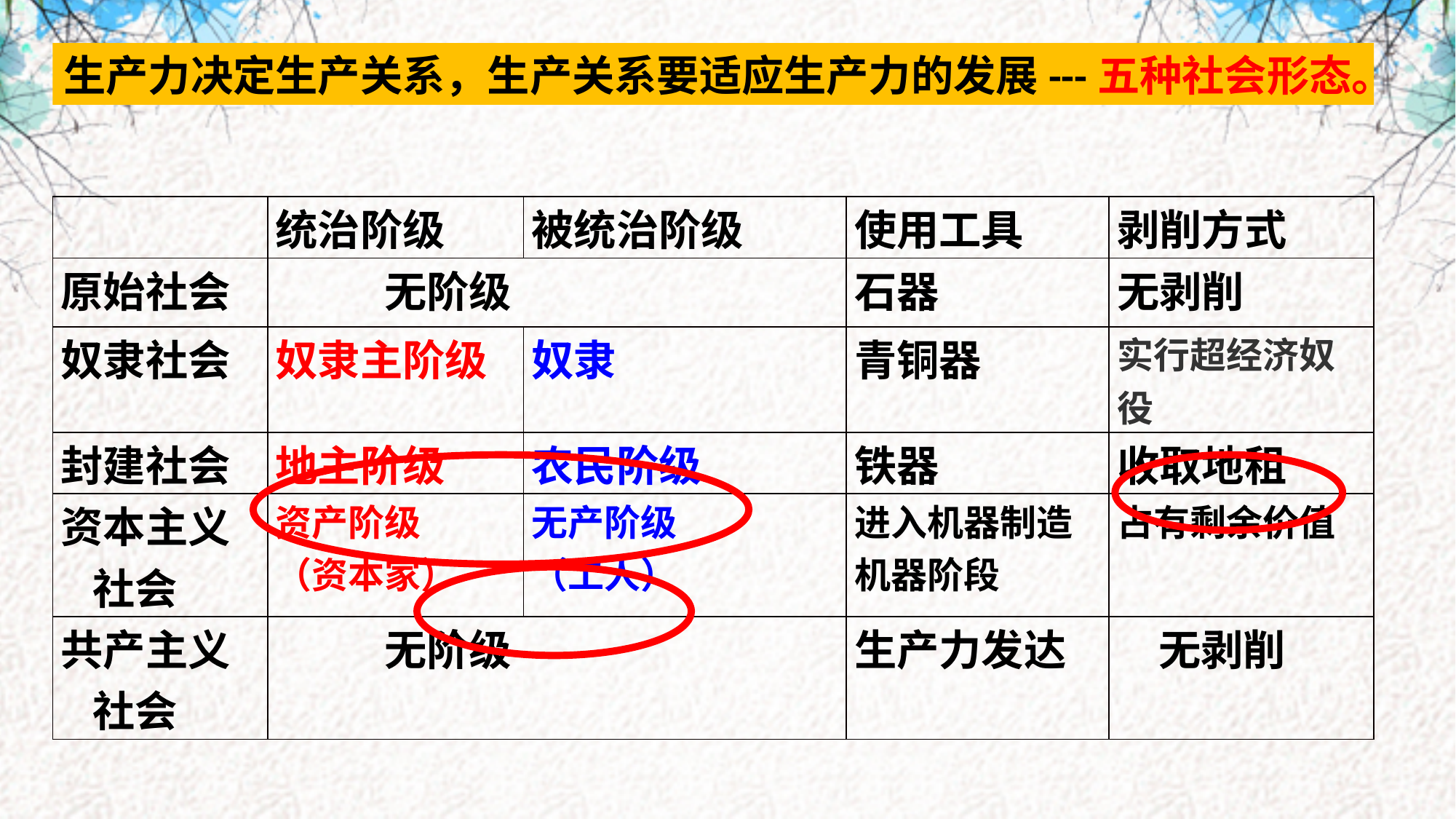

生产力决定生产关系，生产关系要适应生产力的发展---五种社会形态。
|  | 统治阶级 | 被统治阶级 | 使用工具 | 剥削方式 |
| --- | --- | --- | --- | --- |
| 原始社会 | 无阶级 |  | 石器 | 无剥削 |
| 奴隶社会 | 奴隶主阶级 | 奴隶 | 青铜器 | 实行超经济奴役 |
| 封建社会 | 地主阶级 | 农民阶级 | 铁器 | 收取地租 |
| 资本主义 社会 | 资产阶级 （资本家） | 无产阶级 （工人） | 进入机器制造机器阶段 | 占有剩余价值 |
| 共产主义 社会 | 无阶级 |  | 生产力发达 | 无剥削 |